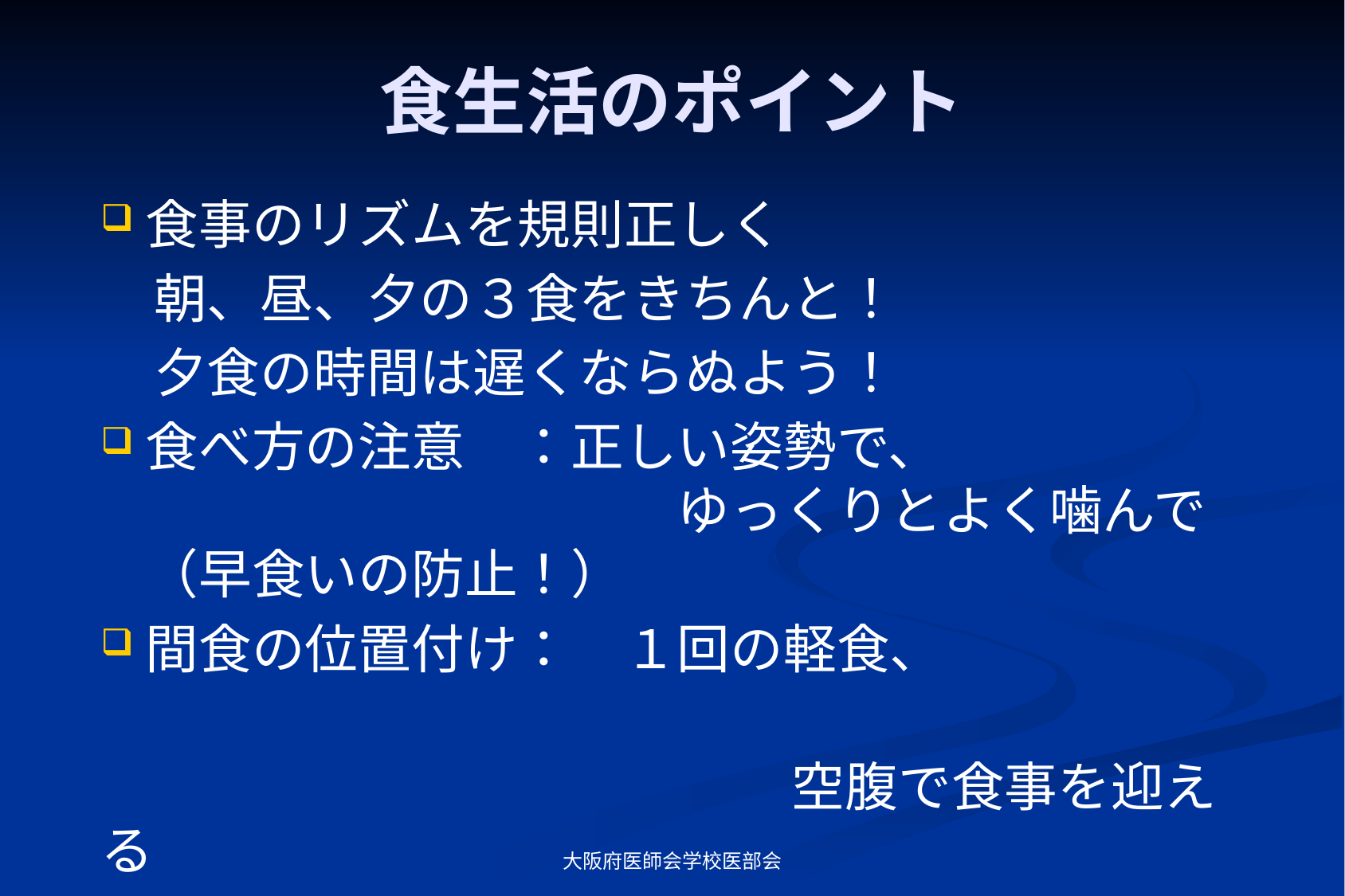

# 食生活のポイント
食事のリズムを規則正しく
　朝、昼、夕の３食をきちんと！
　夕食の時間は遅くならぬよう！
食べ方の注意　：正しい姿勢で、　　　　　　　　　　　　　　　ゆっくりとよく噛んで（早食いの防止！）
間食の位置付け：　１回の軽食、
　　　　　　　　　　　　　空腹で食事を迎える
食事環境を整える：　一人食べはさせない！
　　　　　　　　　　家族団らんの食事を！
大阪府医師会学校医部会